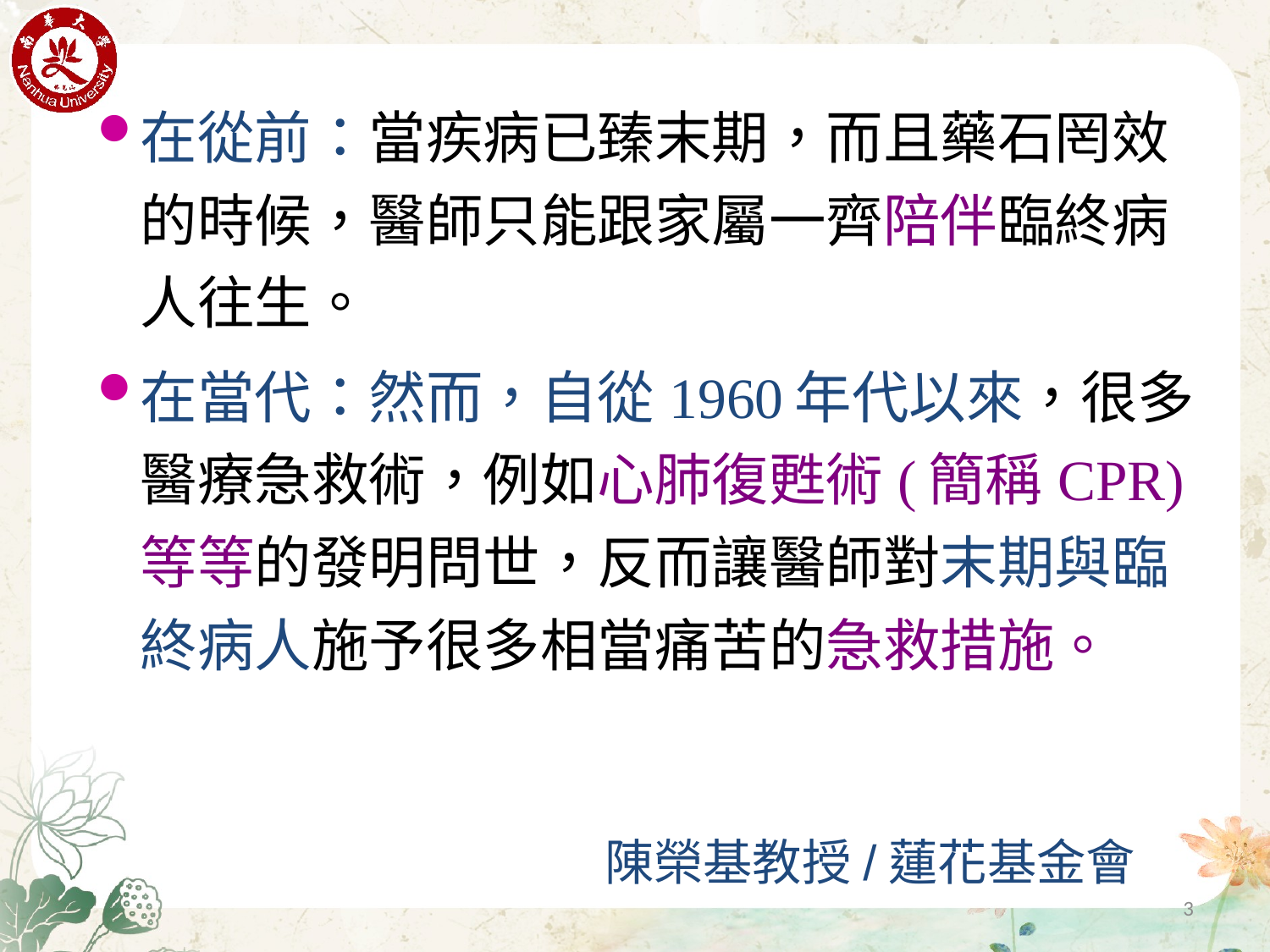

在從前：當疾病已臻末期，而且藥石罔效的時候，醫師只能跟家屬一齊陪伴臨終病人往生。
在當代：然而，自從1960年代以來，很多醫療急救術，例如心肺復甦術(簡稱CPR)等等的發明問世，反而讓醫師對末期與臨終病人施予很多相當痛苦的急救措施。
陳榮基教授/蓮花基金會
3